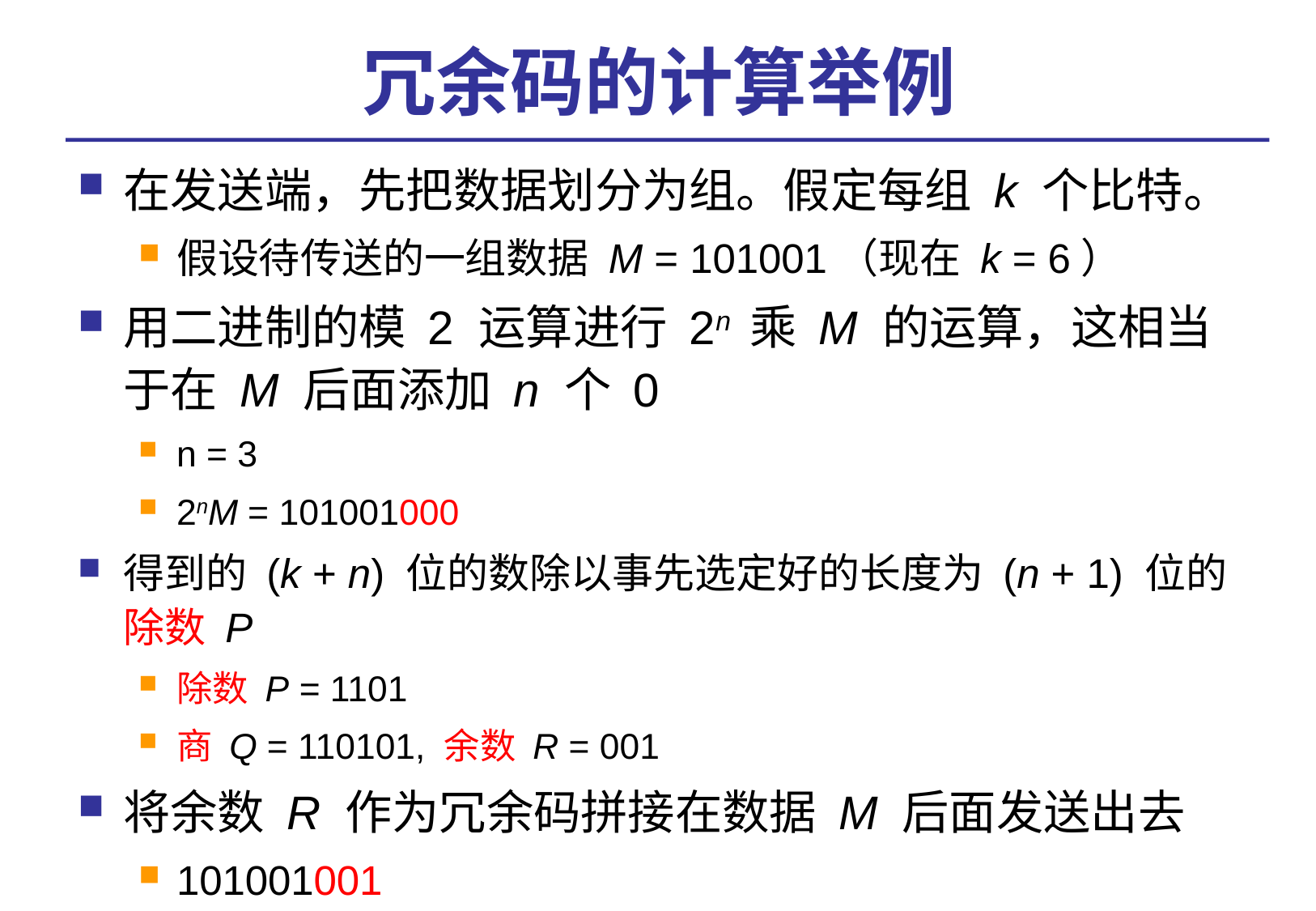

# 冗余码的计算举例
在发送端，先把数据划分为组。假定每组 k 个比特。
假设待传送的一组数据 M = 101001（现在 k = 6）
用二进制的模 2 运算进行 2n 乘 M 的运算，这相当于在 M 后面添加 n 个 0
n = 3
2nM = 101001000
得到的 (k + n) 位的数除以事先选定好的长度为 (n + 1) 位的除数 P
除数 P = 1101
商 Q = 110101, 余数 R = 001
将余数 R 作为冗余码拼接在数据 M 后面发送出去
101001001